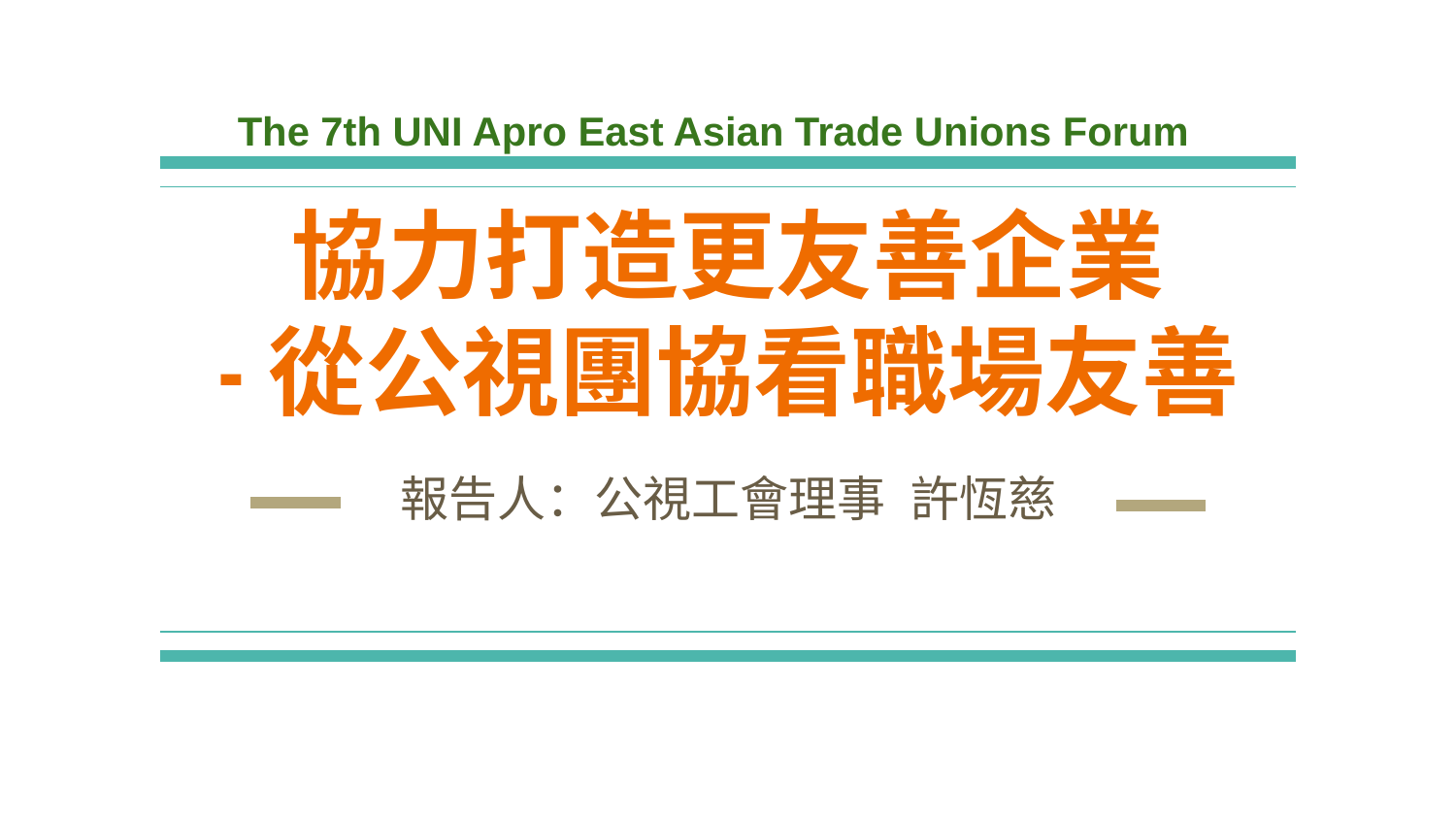

The 7th UNI Apro East Asian Trade Unions Forum
# 協力打造更友善企業 -從公視團協看職場友善
報告人：公視工會理事  許恆慈